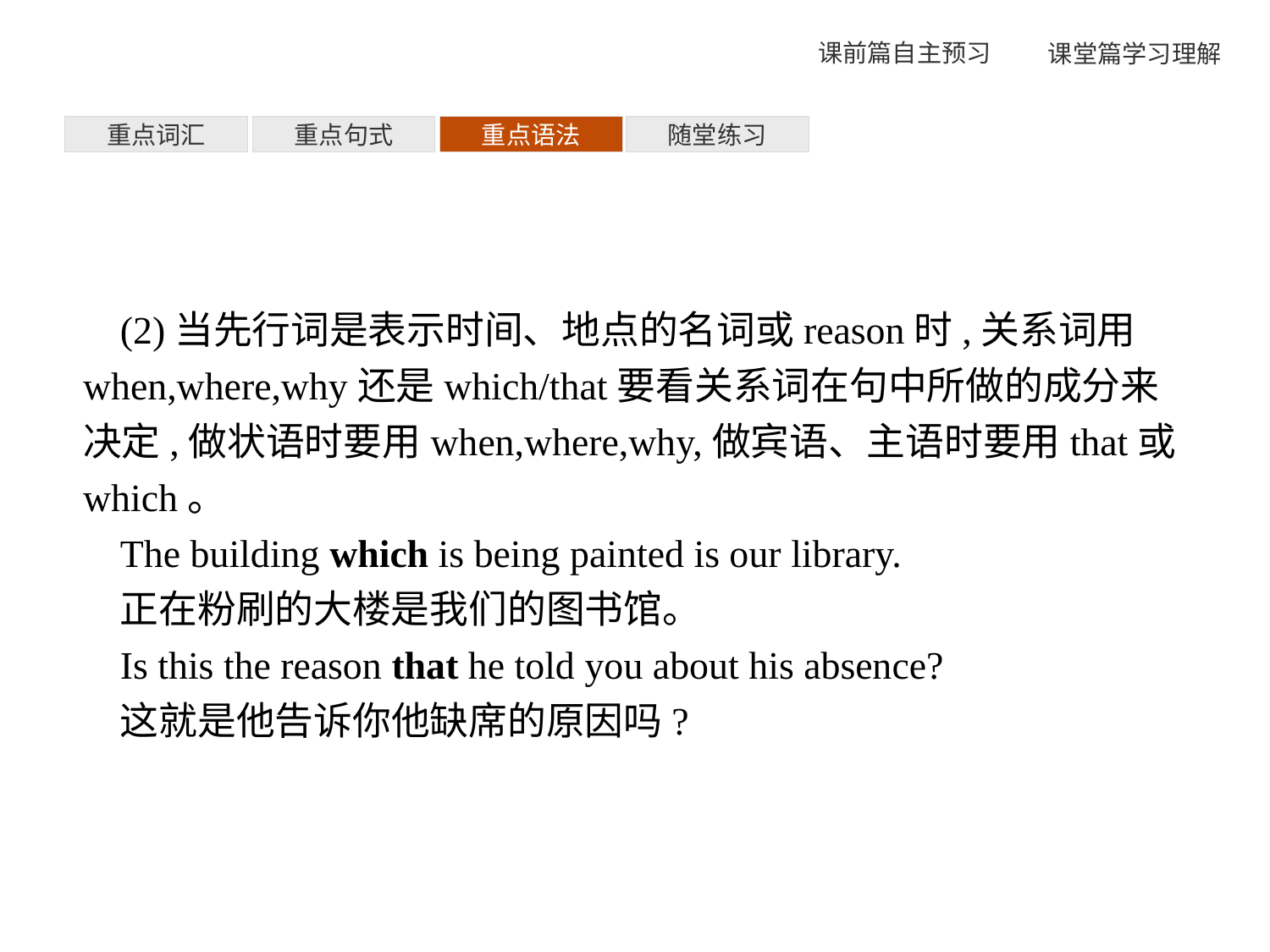

重点词汇
重点句式
重点语法
随堂练习
(2)当先行词是表示时间、地点的名词或reason时,关系词用when,where,why还是which/that要看关系词在句中所做的成分来决定,做状语时要用when,where,why,做宾语、主语时要用that或which。
The building which is being painted is our library.
正在粉刷的大楼是我们的图书馆。
Is this the reason that he told you about his absence?
这就是他告诉你他缺席的原因吗?